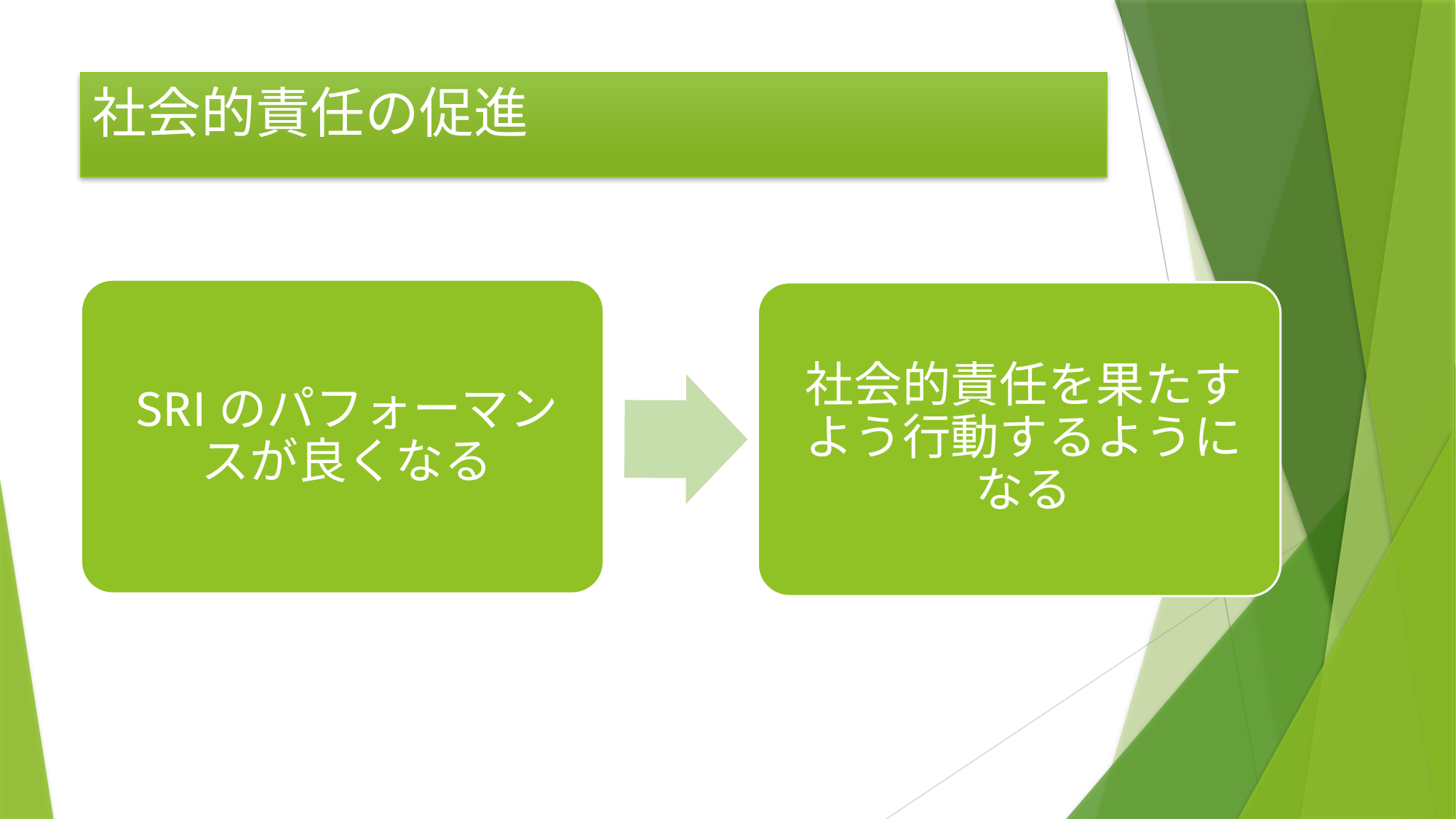

# 社会的責任の促進
SRIのパフォーマンスが良くなる

社会的責任を果たすよう行動するようになる